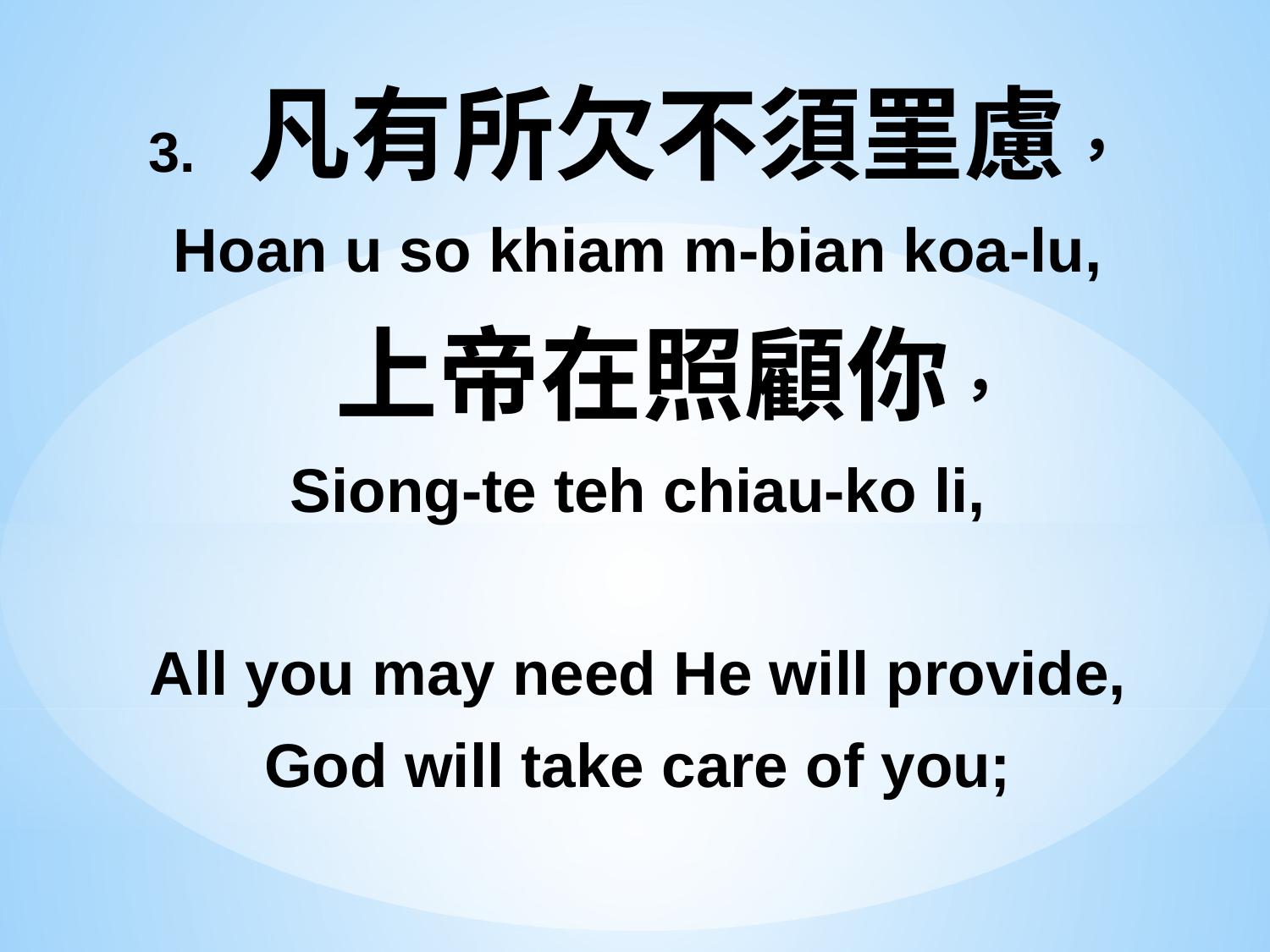

3. 凡有所欠不須罣慮，
Hoan u so khiam m-bian koa-lu,
  上帝在照顧你，
Siong-te teh chiau-ko li,

All you may need He will provide,
God will take care of you;